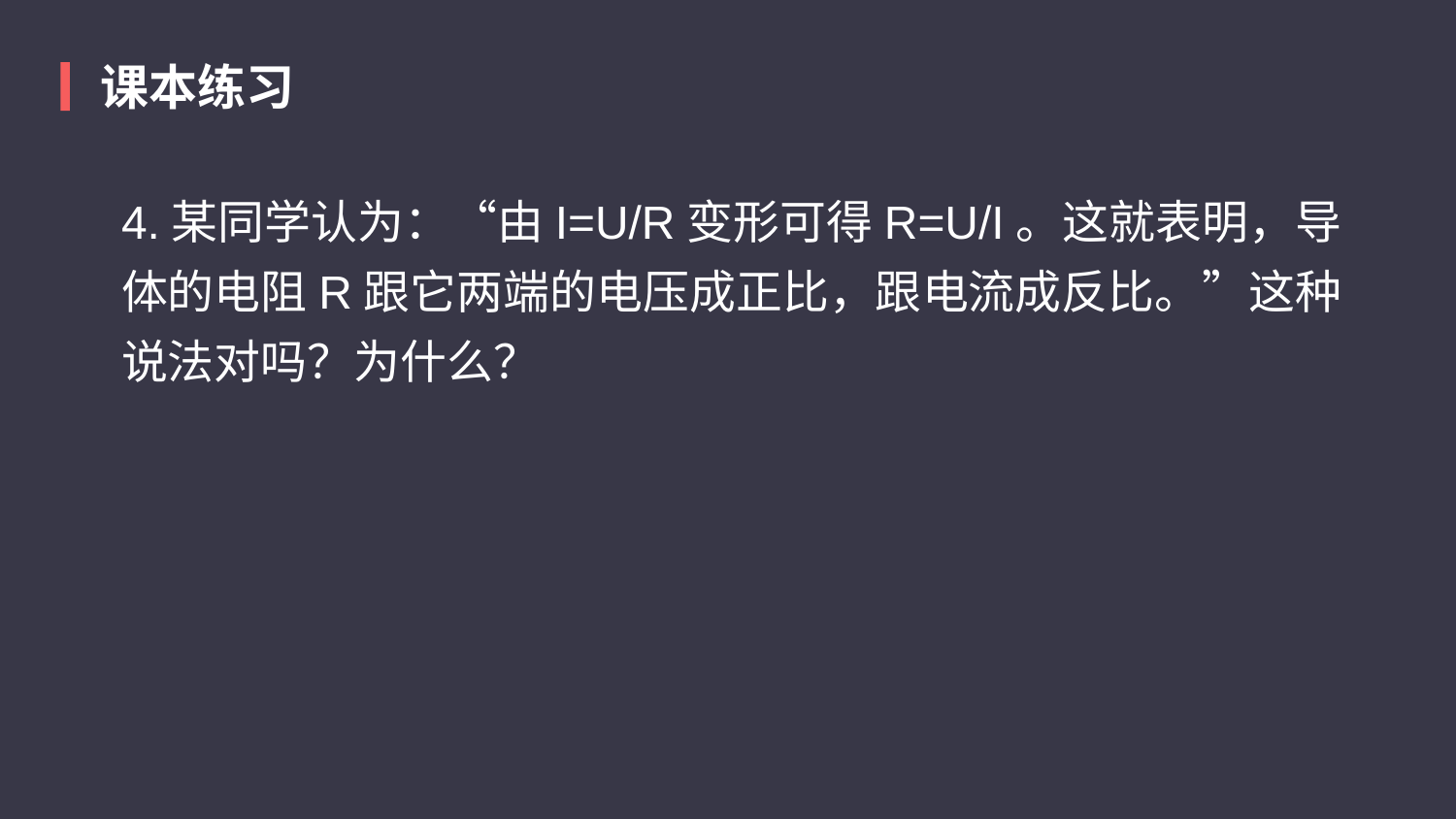

课本练习

4.某同学认为：“由I=U/R变形可得R=U/I。这就表明，导体的电阻R跟它两端的电压成正比，跟电流成反比。”这种说法对吗？为什么？